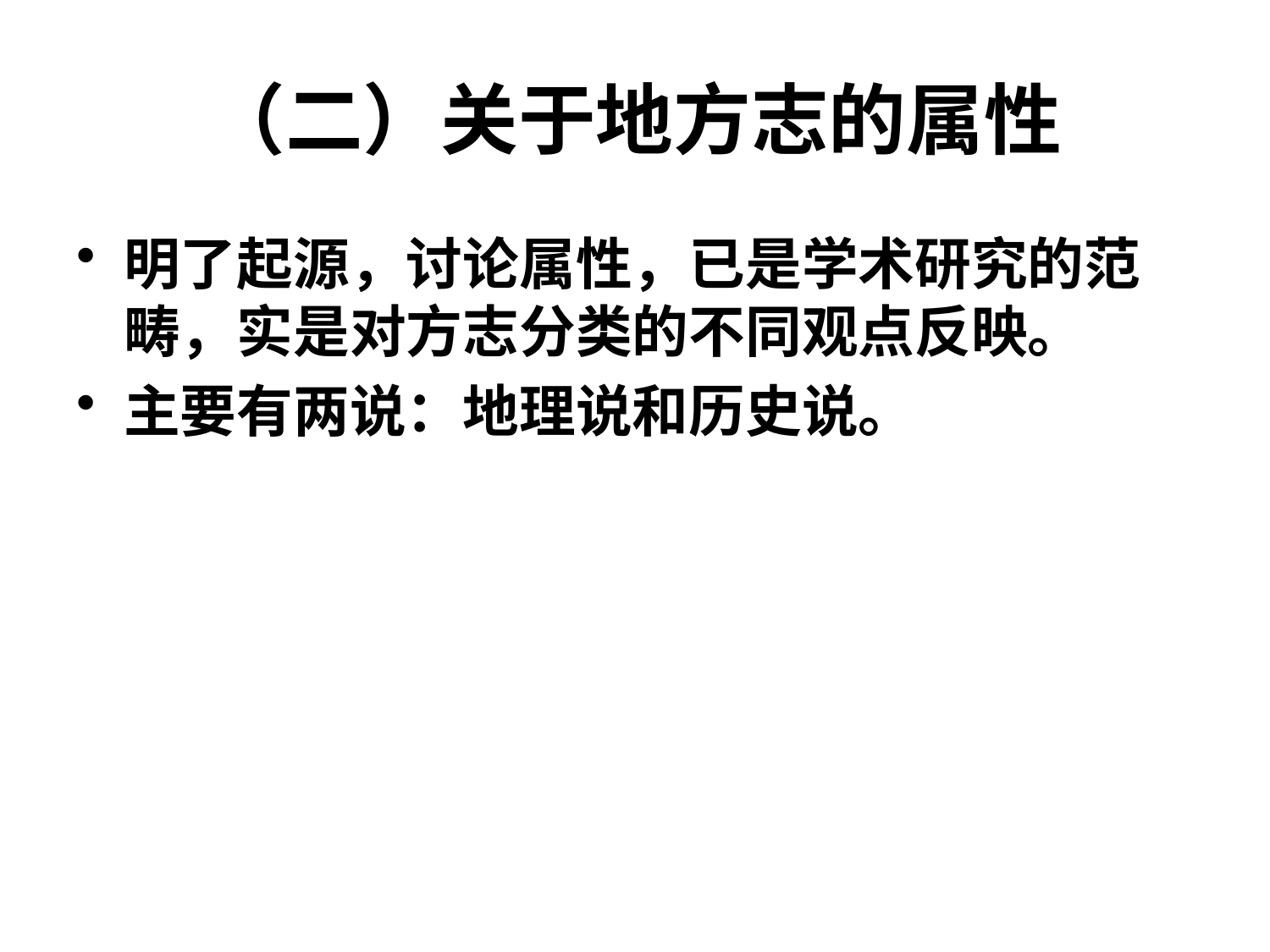

# （二）关于地方志的属性
明了起源，讨论属性，已是学术研究的范畴，实是对方志分类的不同观点反映。
主要有两说：地理说和历史说。